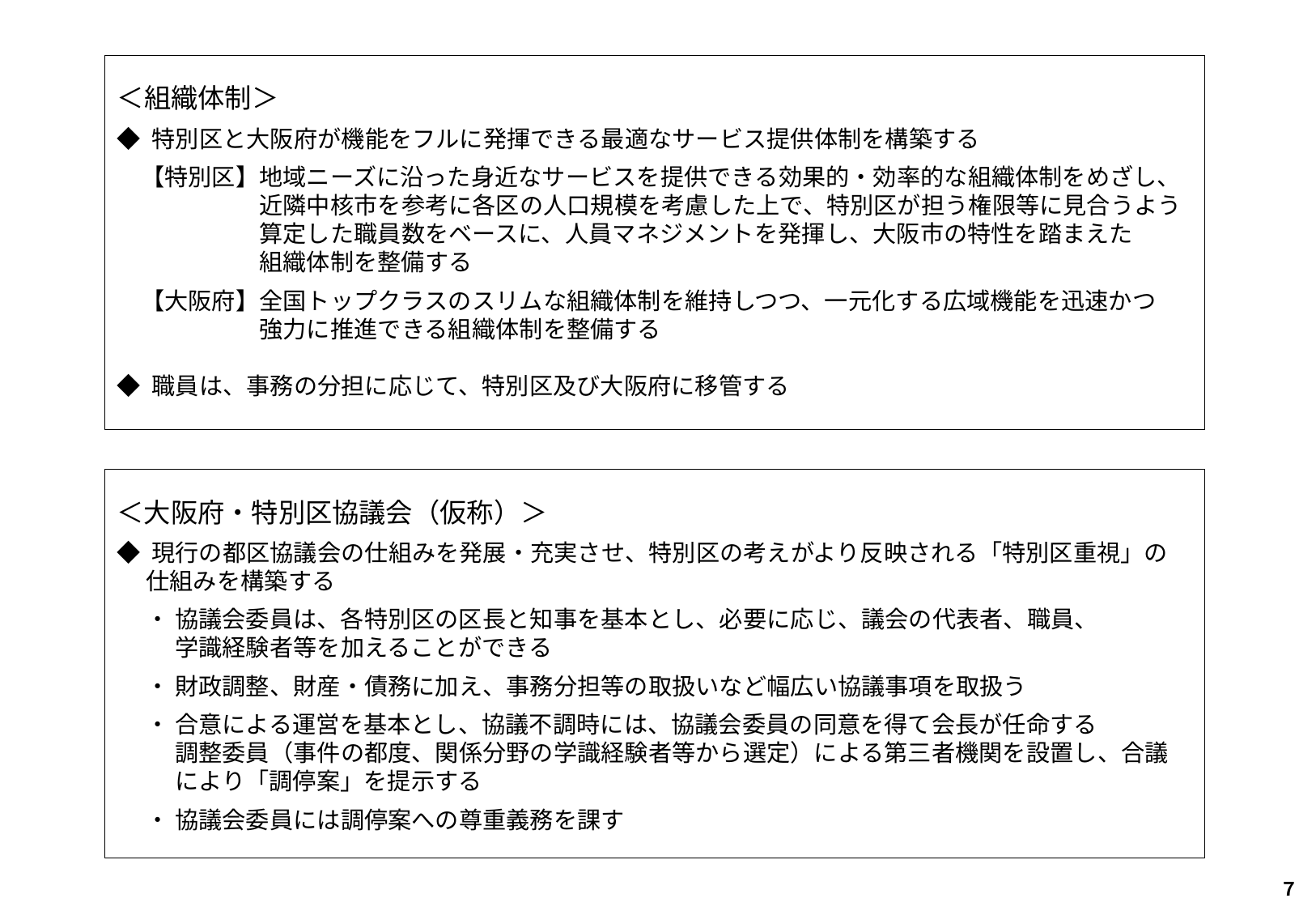

＜組織体制＞
◆ 特別区と大阪府が機能をフルに発揮できる最適なサービス提供体制を構築する
　【特別区】地域ニーズに沿った身近なサービスを提供できる効果的・効率的な組織体制をめざし、
　　　　　　近隣中核市を参考に各区の人口規模を考慮した上で、特別区が担う権限等に見合うよう
　　　　　　算定した職員数をベースに、人員マネジメントを発揮し、大阪市の特性を踏まえた
　　　　　　組織体制を整備する
　【大阪府】全国トップクラスのスリムな組織体制を維持しつつ、一元化する広域機能を迅速かつ
　　　　　　強力に推進できる組織体制を整備する

◆ 職員は、事務の分担に応じて、特別区及び大阪府に移管する

＜大阪府・特別区協議会（仮称）＞
◆ 現行の都区協議会の仕組みを発展・充実させ、特別区の考えがより反映される「特別区重視」の
　 仕組みを構築する
　 ・ 協議会委員は、各特別区の区長と知事を基本とし、必要に応じ、議会の代表者、職員、
　　  学識経験者等を加えることができる
　 ・ 財政調整、財産・債務に加え、事務分担等の取扱いなど幅広い協議事項を取扱う
　 ・ 合意による運営を基本とし、協議不調時には、協議会委員の同意を得て会長が任命する
　　  調整委員（事件の都度、関係分野の学識経験者等から選定）による第三者機関を設置し、合議
　　  により「調停案」を提示する
　 ・ 協議会委員には調停案への尊重義務を課す
７